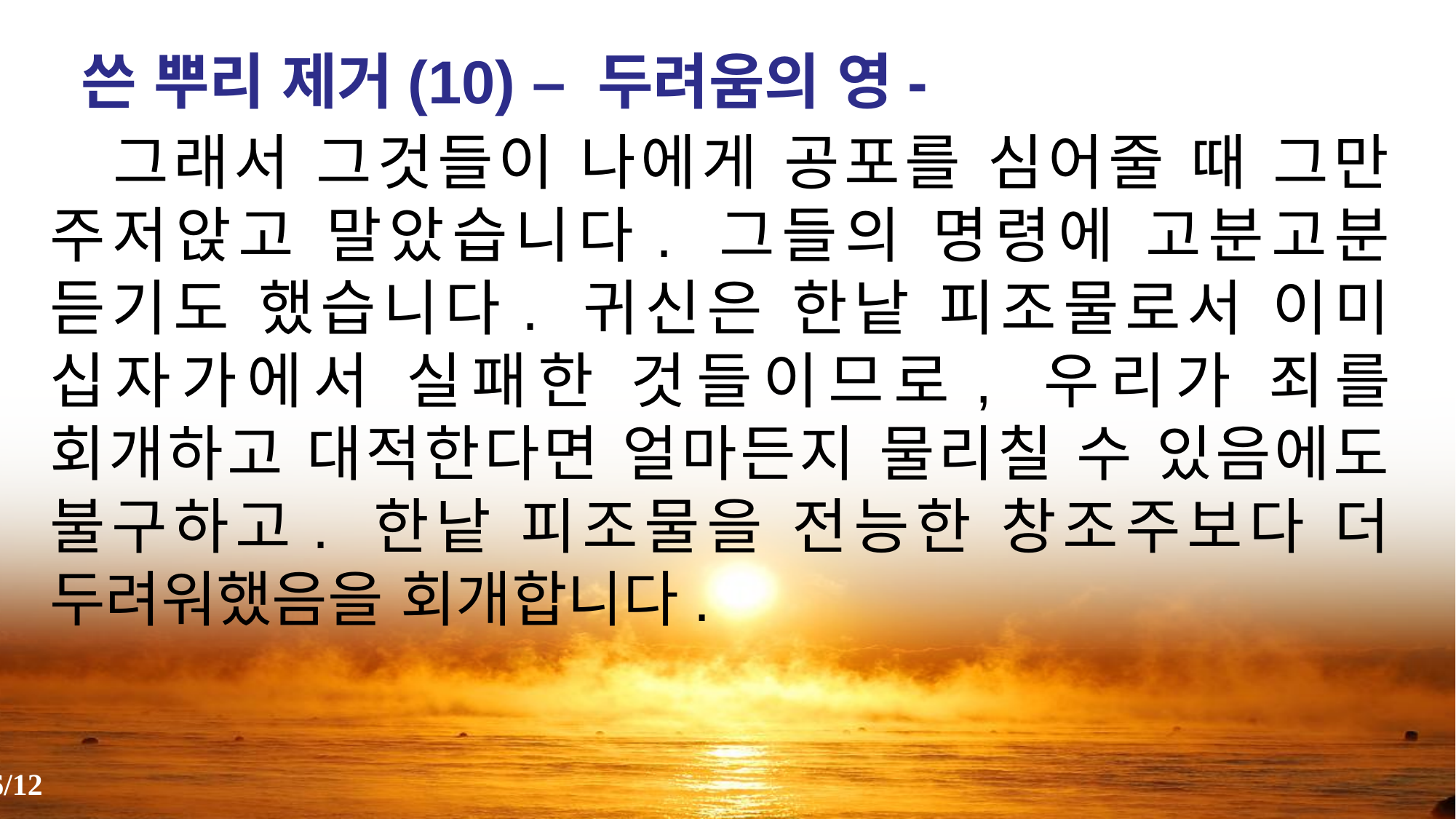

쓴 뿌리 제거(10) – 두려움의 영-
  그래서 그것들이 나에게 공포를 심어줄 때 그만 주저앉고 말았습니다. 그들의 명령에 고분고분 듣기도 했습니다. 귀신은 한낱 피조물로서 이미 십자가에서 실패한 것들이므로, 우리가 죄를 회개하고 대적한다면 얼마든지 물리칠 수 있음에도 불구하고. 한낱 피조물을 전능한 창조주보다 더 두려워했음을 회개합니다.